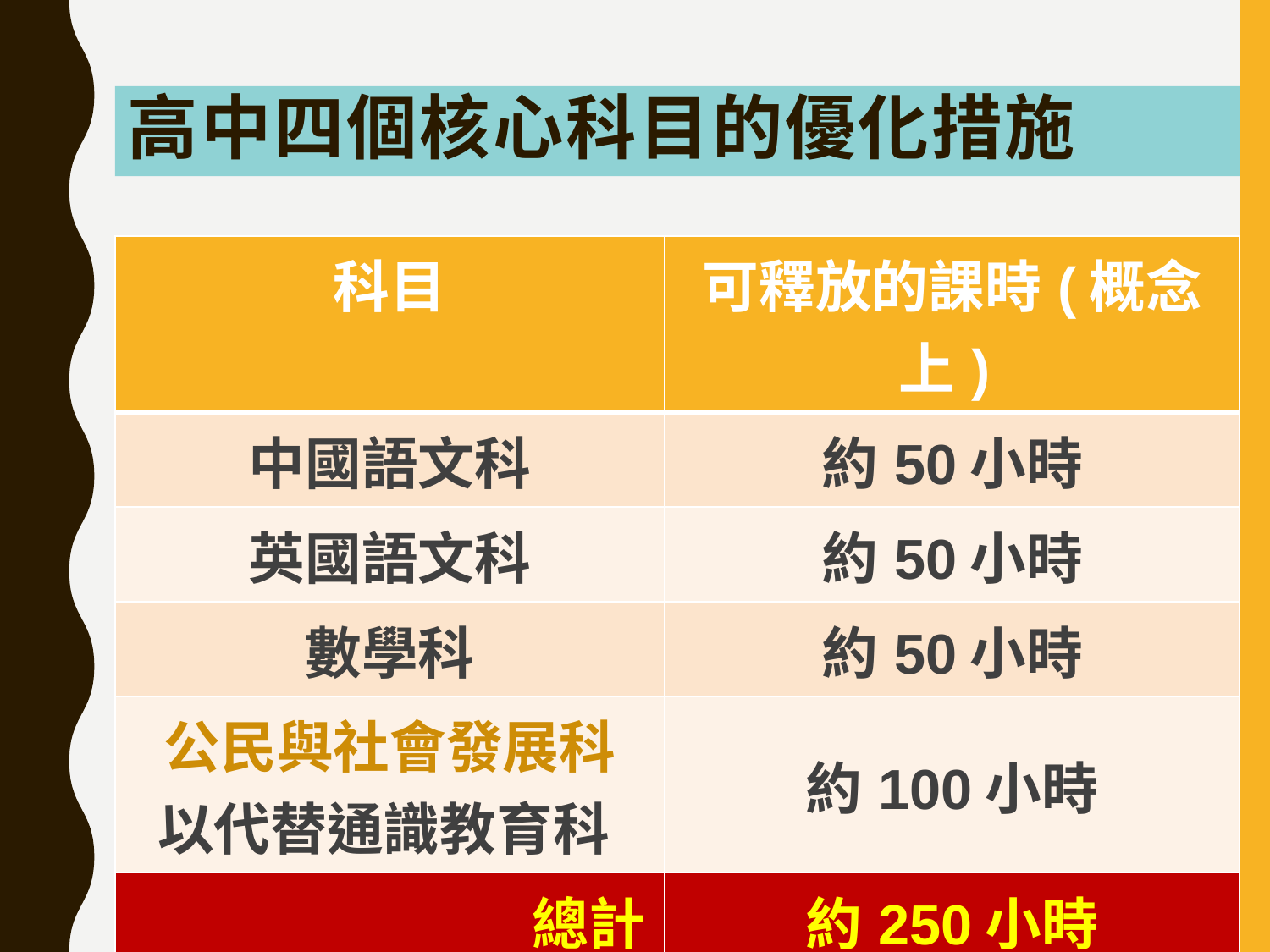

# 高中四個核心科目的優化措施
| 科目 | 可釋放的課時(概念上) |
| --- | --- |
| 中國語文科 | 約50小時 |
| 英國語文科 | 約50小時 |
| 數學科 | 約50小時 |
| 公民與社會發展科 以代替通識教育科 | 約100小時 |
| 總計 | 約250小時 |